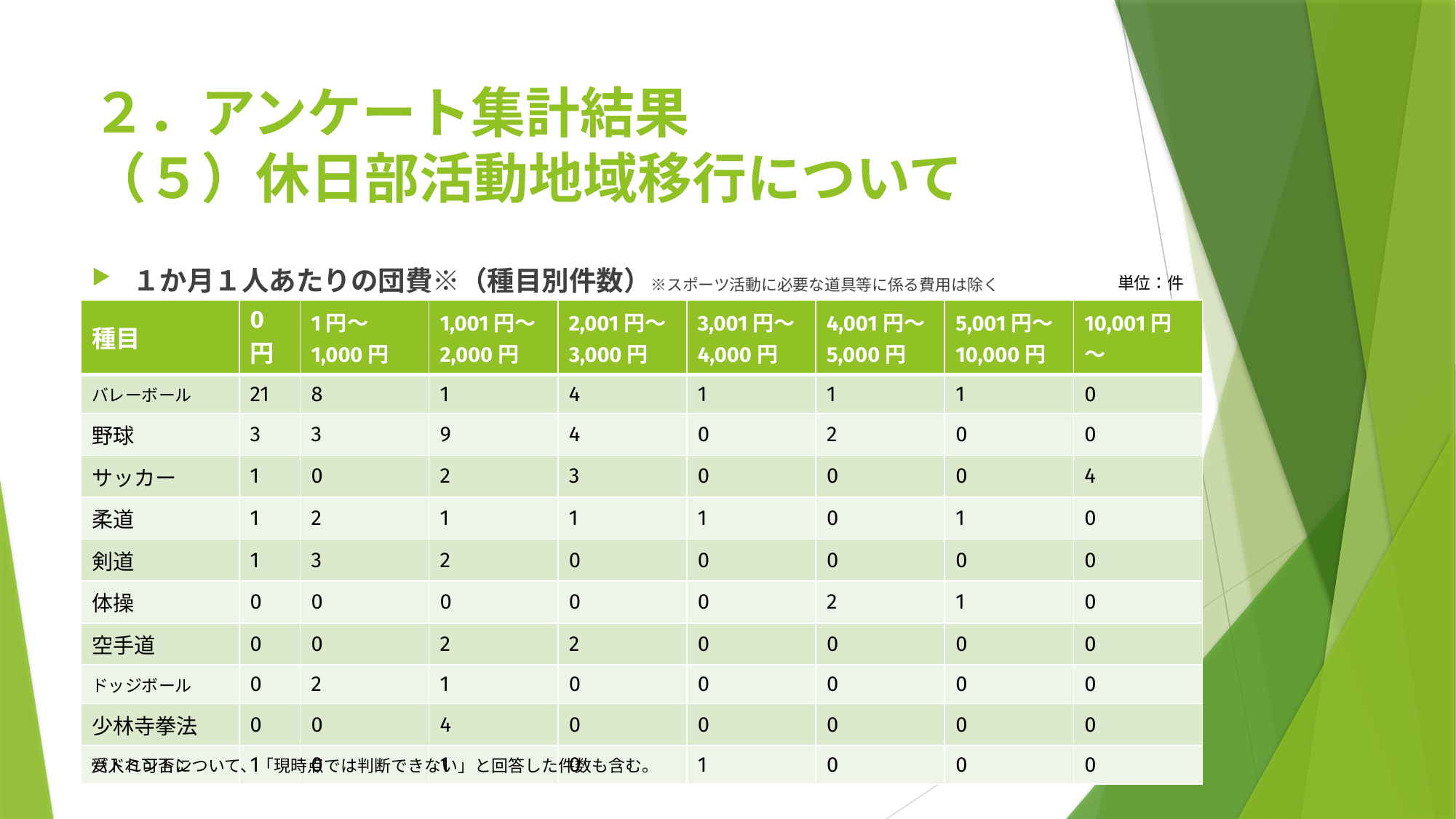

# ２．アンケート集計結果 （５）休日部活動地域移行について
１か月１人あたりの団費※（種目別件数）※スポーツ活動に必要な道具等に係る費用は除く

単位：件
| 種目 | 0円 | 1円～1,000円 | 1,001円～2,000円 | 2,001円～3,000円 | 3,001円～4,000円 | 4,001円～5,000円 | 5,001円～10,000円 | 10,001円～ |
| --- | --- | --- | --- | --- | --- | --- | --- | --- |
| バレーボール | 21 | 8 | 1 | 4 | 1 | 1 | 1 | 0 |
| 野球 | 3 | 3 | 9 | 4 | 0 | 2 | 0 | 0 |
| サッカー | 1 | 0 | 2 | 3 | 0 | 0 | 0 | 4 |
| 柔道 | 1 | 2 | 1 | 1 | 1 | 0 | 1 | 0 |
| 剣道 | 1 | 3 | 2 | 0 | 0 | 0 | 0 | 0 |
| 体操 | 0 | 0 | 0 | 0 | 0 | 2 | 1 | 0 |
| 空手道 | 0 | 0 | 2 | 2 | 0 | 0 | 0 | 0 |
| ドッジボール | 0 | 2 | 1 | 0 | 0 | 0 | 0 | 0 |
| 少林寺拳法 | 0 | 0 | 4 | 0 | 0 | 0 | 0 | 0 |
| バドミントン | 1 | 0 | 1 | 0 | 1 | 0 | 0 | 0 |
26
受入れ可否について、「現時点では判断できない」と回答した件数も含む。